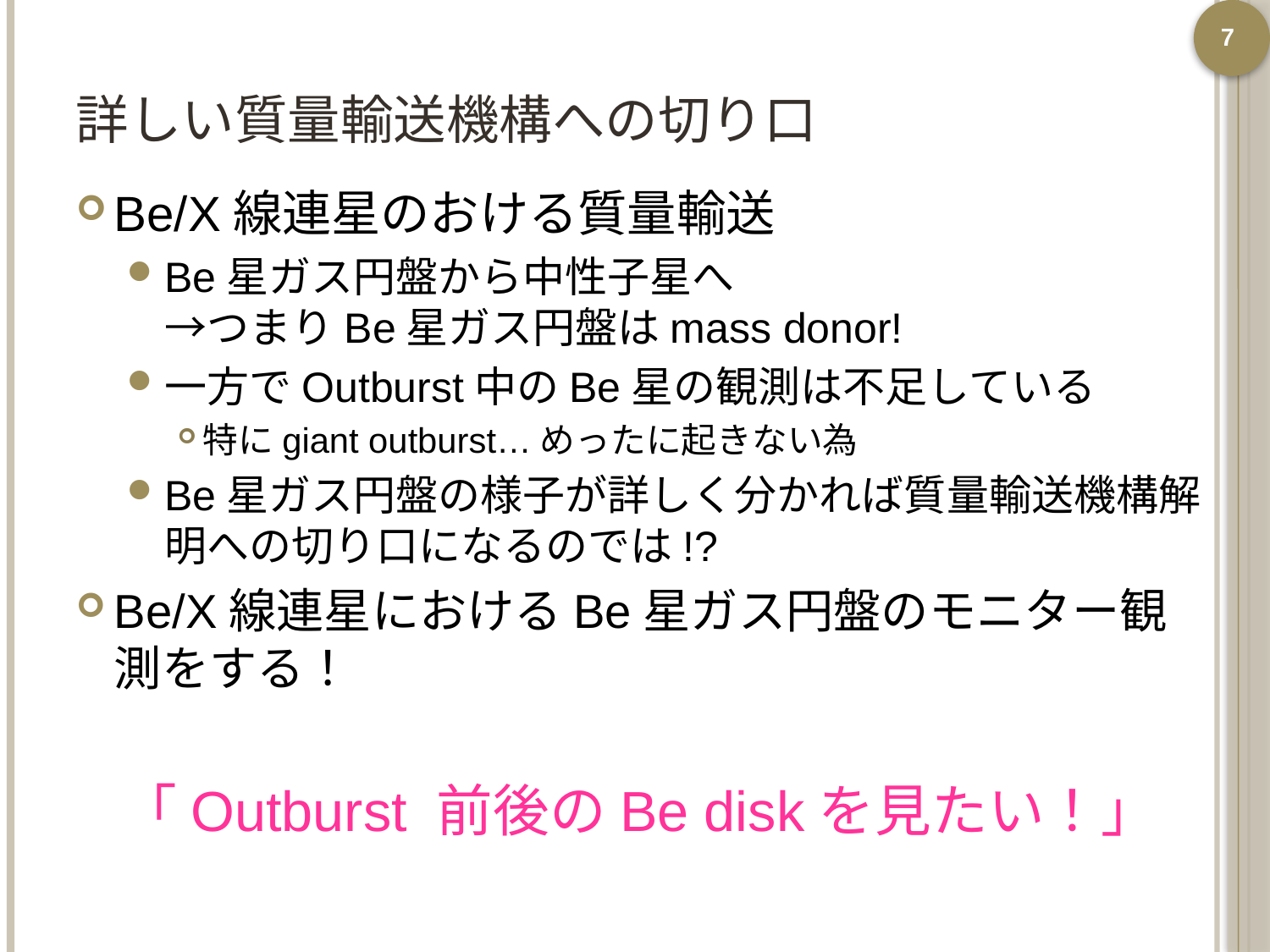

7
# 詳しい質量輸送機構への切り口
Be/X線連星のおける質量輸送
Be星ガス円盤から中性子星へ
→つまりBe星ガス円盤はmass donor!
一方でOutburst中のBe星の観測は不足している
特にgiant outburst…めったに起きない為
Be星ガス円盤の様子が詳しく分かれば質量輸送機構解明への切り口になるのでは!?
Be/X線連星におけるBe星ガス円盤のモニター観測をする！

「Outburst 前後のBe diskを見たい！」